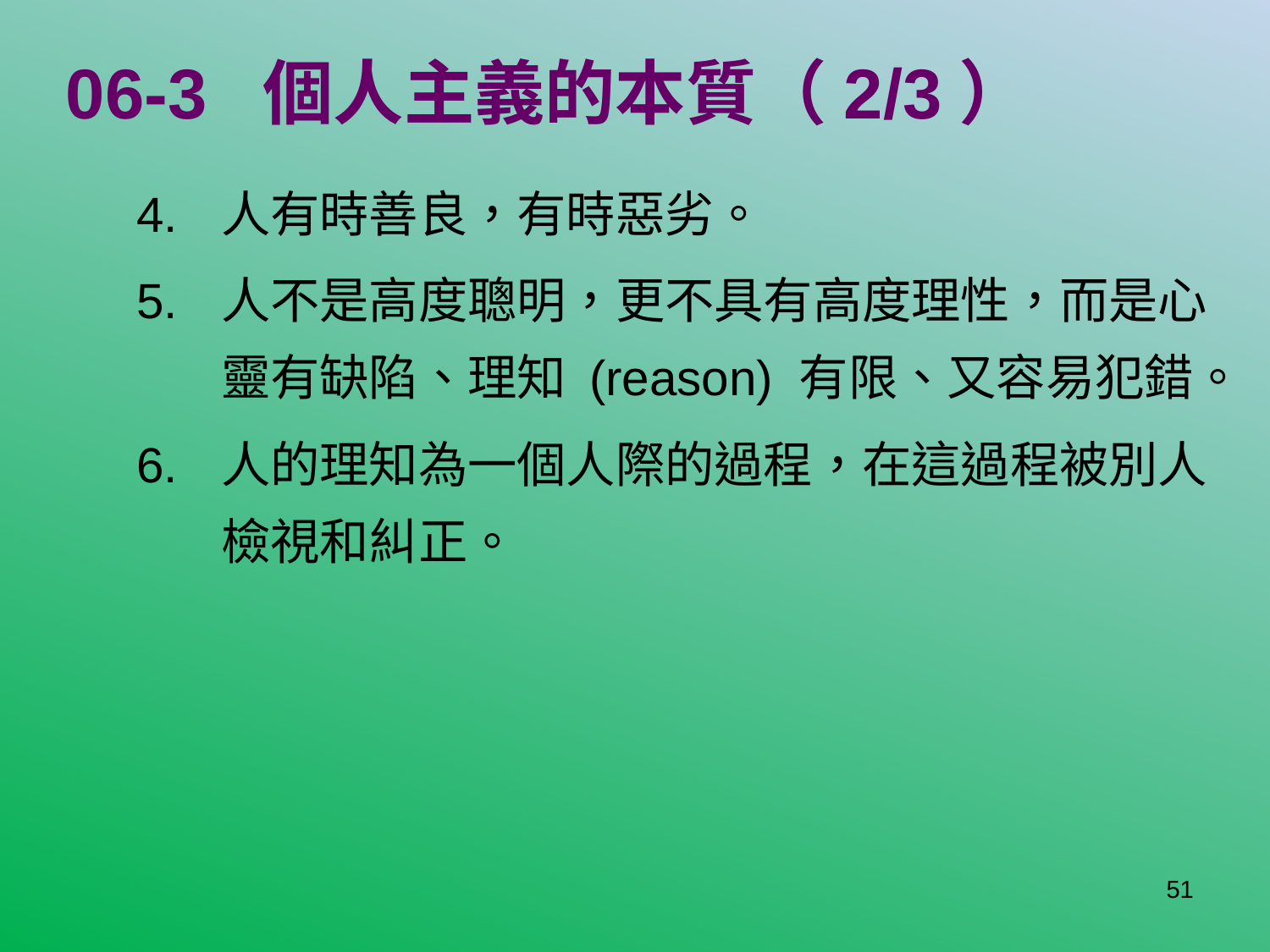

# 06-3  個人主義的本質（2/3）
人有時善良，有時惡劣。
人不是高度聰明，更不具有高度理性，而是心靈有缺陷、理知 (reason) 有限、又容易犯錯。
人的理知為一個人際的過程，在這過程被別人檢視和糾正。
51